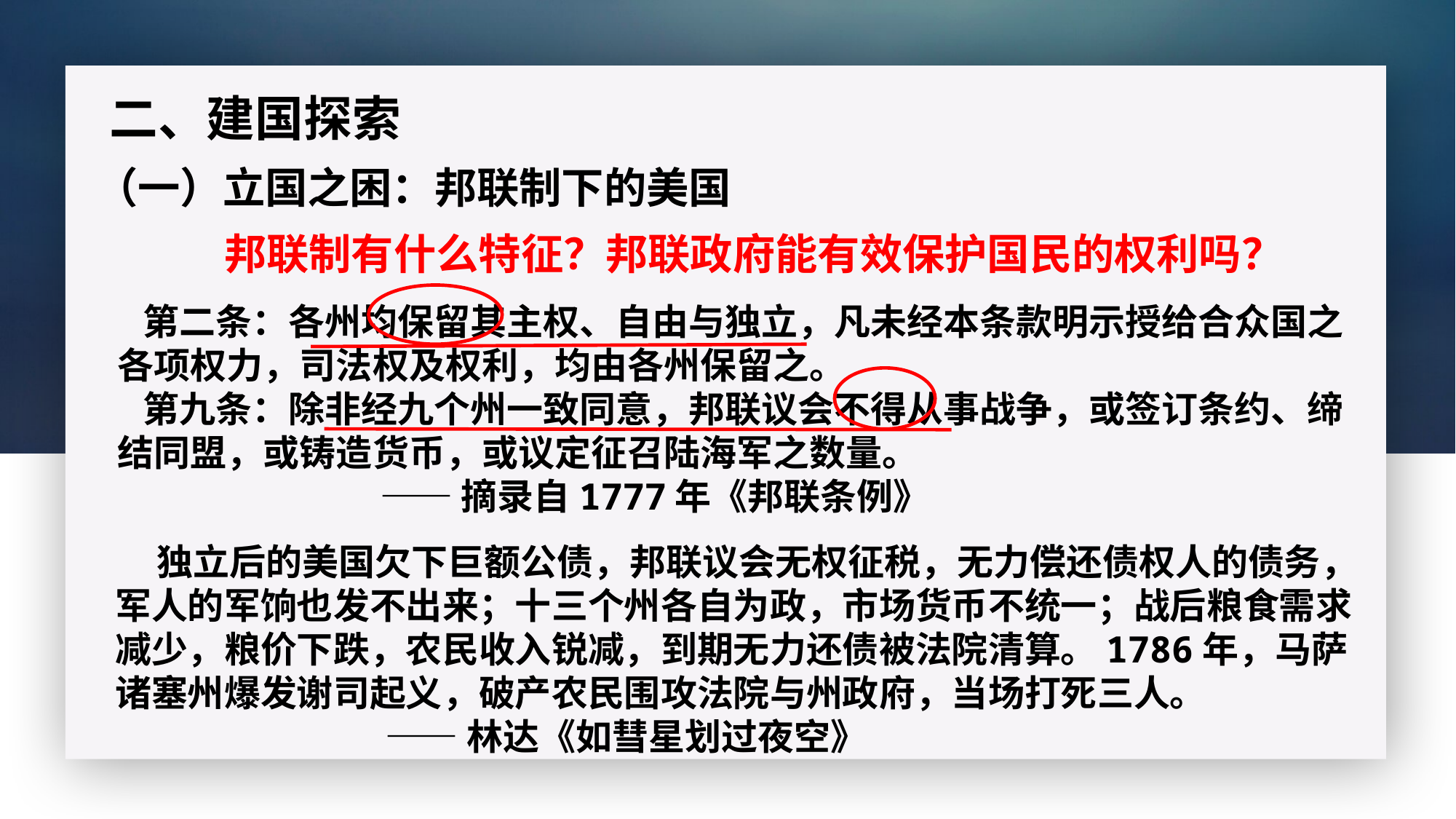

二、建国探索
（一）立国之困：邦联制下的美国
邦联制有什么特征？邦联政府能有效保护国民的权利吗？

  第二条：各州均保留其主权、自由与独立，凡未经本条款明示授给合众国之各项权力，司法权及权利，均由各州保留之。
  第九条：除非经九个州一致同意，邦联议会不得从事战争，或签订条约、缔结同盟，或铸造货币，或议定征召陆海军之数量。
                                ——摘录自1777年《邦联条例》

    独立后的美国欠下巨额公债，邦联议会无权征税，无力偿还债权人的债务，军人的军饷也发不出来；十三个州各自为政，市场货币不统一；战后粮食需求减少，粮价下跌，农民收入锐减，到期无力还债被法院清算。1786年，马萨诸塞州爆发谢司起义，破产农民围攻法院与州政府，当场打死三人。
                                 ——林达《如彗星划过夜空》